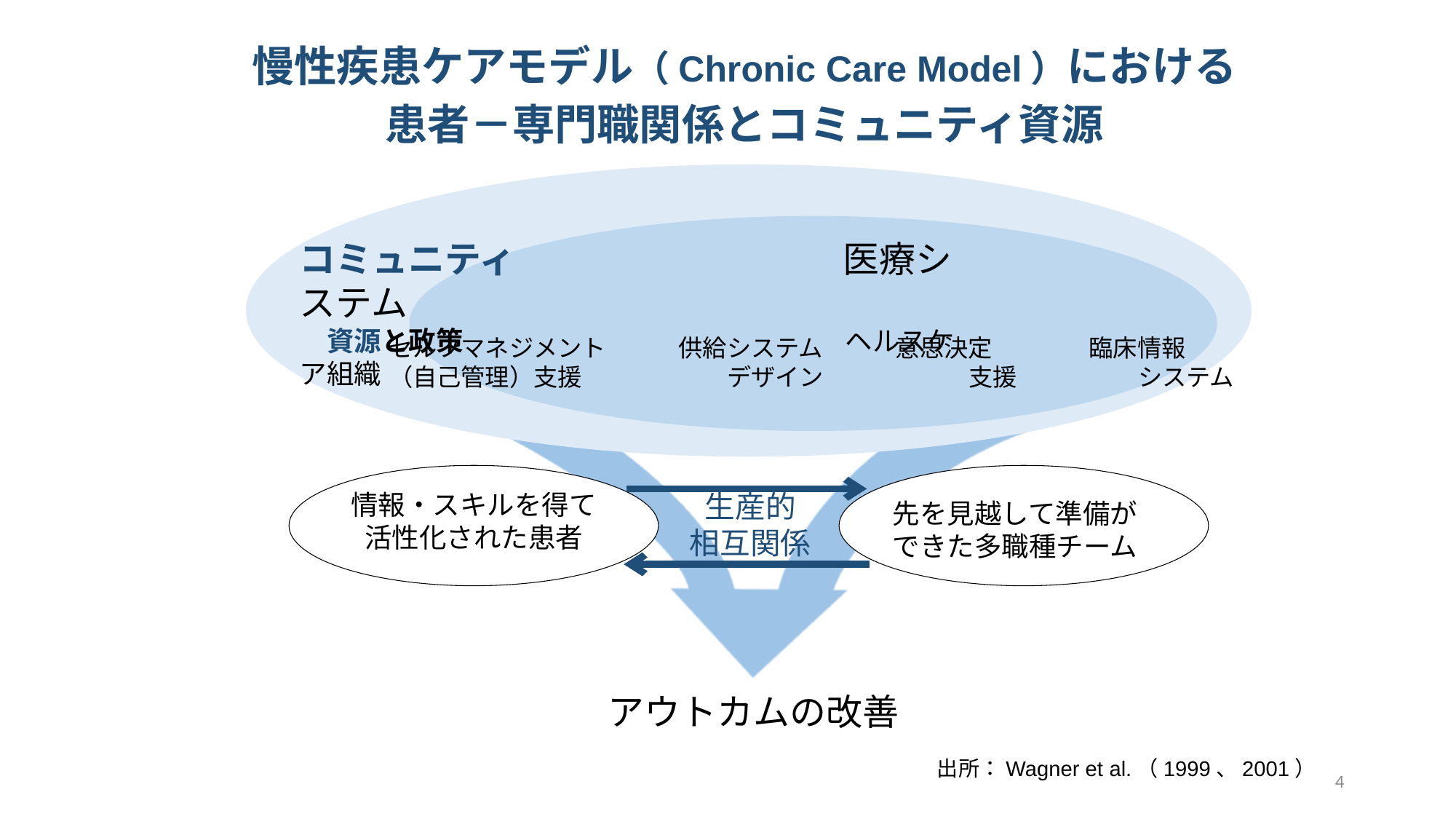

慢性疾患ケアモデル（Chronic Care Model）における
患者－専門職関係とコミュニティ資源

コミュニティ　　　　　　　　　医療システム
　資源と政策　　　　　　　　　　　　　　ヘルスケア組織
セルフマネジメント　　　供給システム　　　意思決定　　　　臨床情報
（自己管理）支援　　　　　　デザイン　　　　　　支援　　　　　システム

情報・スキルを得て
活性化された患者
生産的
相互関係
先を見越して準備が
できた多職種チーム

アウトカムの改善
出所：Wagner et al.（1999、2001）
4